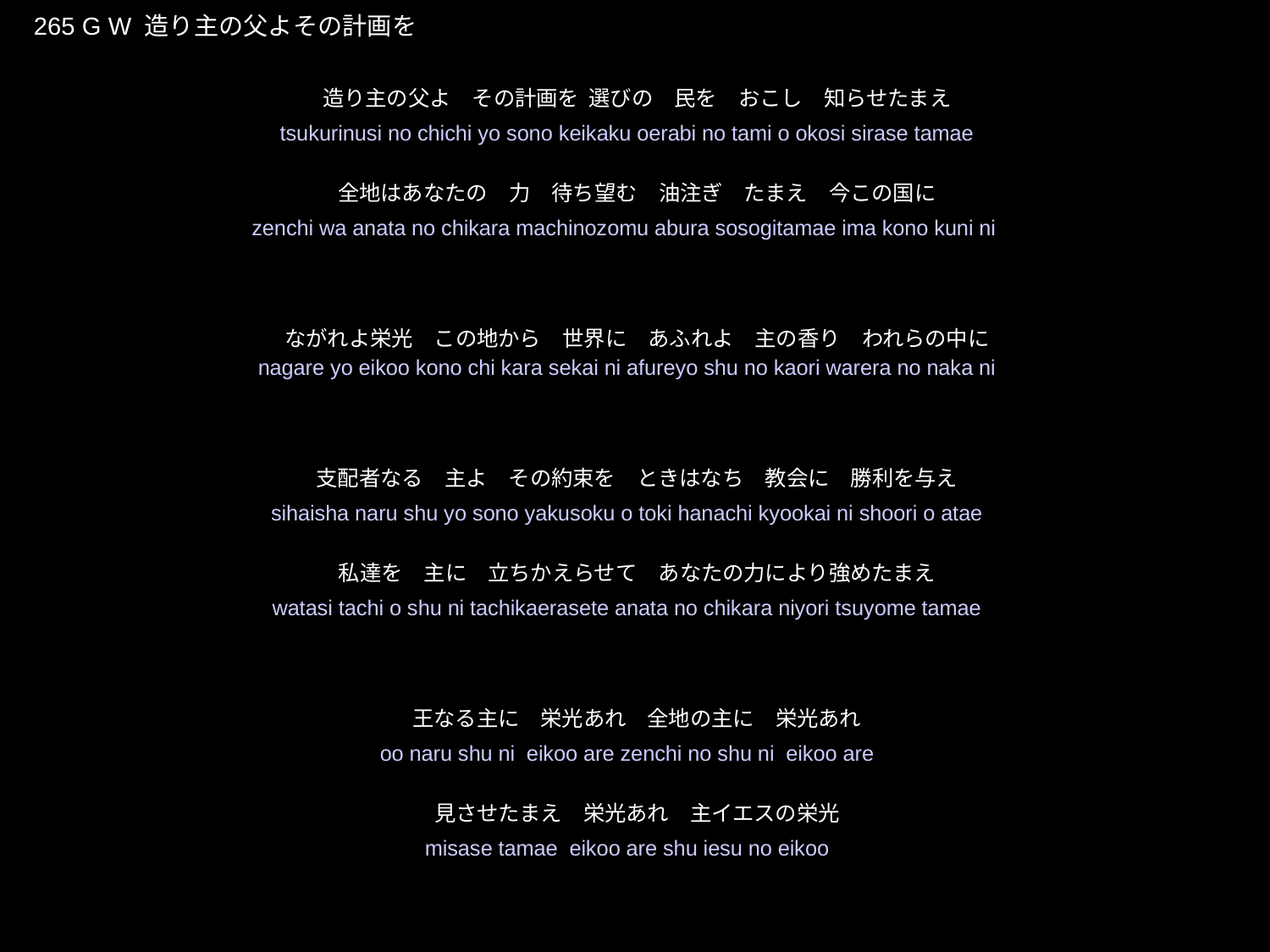

つくりぬしのちちよそのけいかくを
★W
265 G W 造り主の父よその計画を
★５
造り主の父よ　その計画を  選びの　民を　おこし　知らせたまえ
全地はあなたの　力　待ち望む　油注ぎ　たまえ　今この国に
ながれよ栄光　この地から　世界に　あふれよ　主の香り　われらの中に
支配者なる　主よ　その約束を　ときはなち　教会に　勝利を与え
私達を　主に　立ちかえらせて　あなたの力により強めたまえ
王なる主に　栄光あれ　全地の主に　栄光あれ
見させたまえ　栄光あれ　主イエスの栄光
tsukurinusi no chichi yo sono keikaku oerabi no tami o okosi sirase tamae
zenchi wa anata no chikara machinozomu abura sosogitamae ima kono kuni ni
nagare yo eikoo kono chi kara sekai ni afureyo shu no kaori warera no naka ni
sihaisha naru shu yo sono yakusoku o toki hanachi kyookai ni shoori o atae
watasi tachi o shu ni tachikaerasete anata no chikara niyori tsuyome tamae
oo naru shu ni  eikoo are zenchi no shu ni  eikoo are
misase tamae  eikoo are shu iesu no eikoo